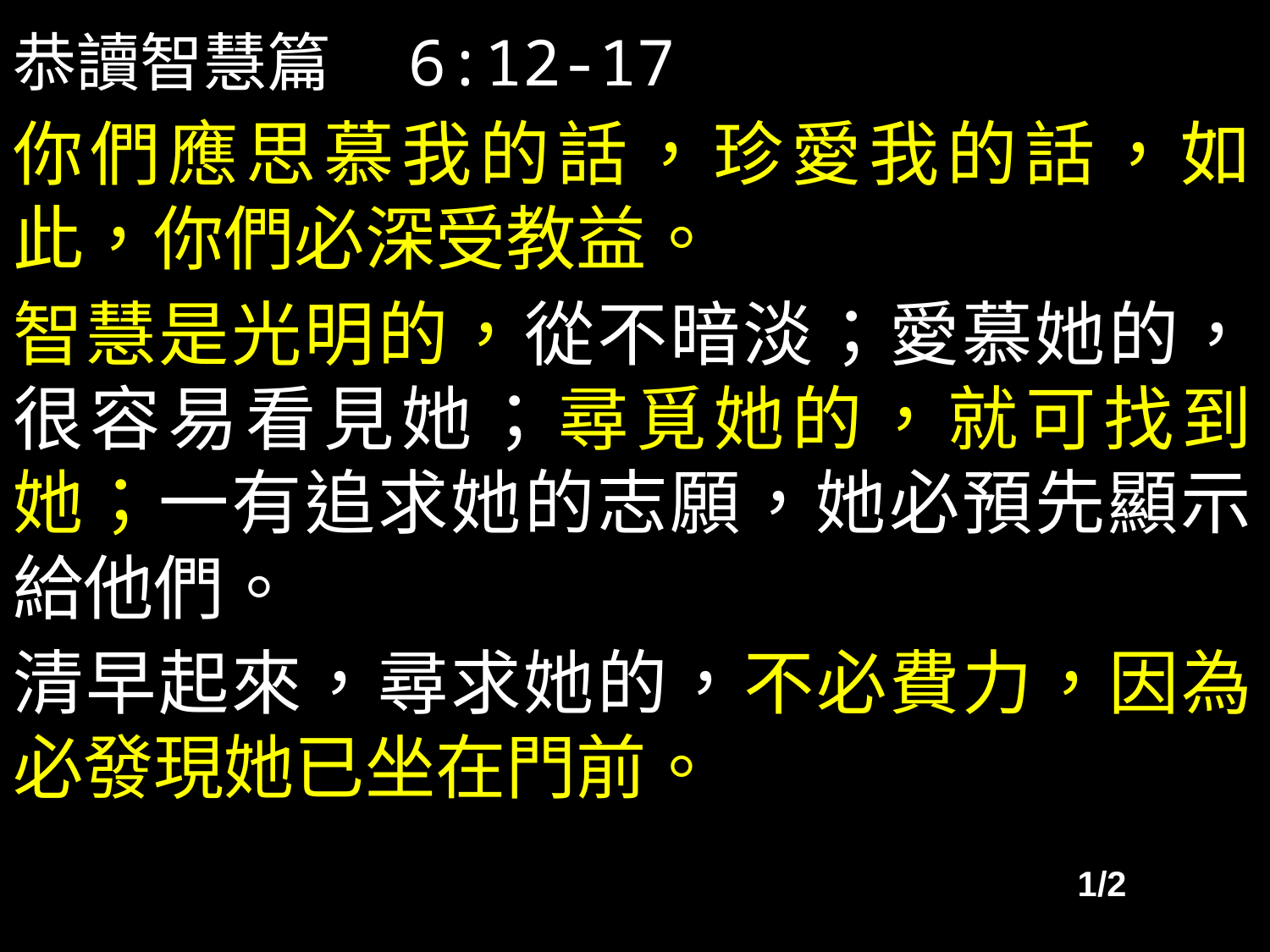

恭讀智慧篇　6:12-17
你們應思慕我的話，珍愛我的話，如此，你們必深受教益。
智慧是光明的，從不暗淡；愛慕她的，很容易看見她；尋覓她的，就可找到她；一有追求她的志願，她必預先顯示給他們。
清早起來，尋求她的，不必費力，因為必發現她已坐在門前。
1/2